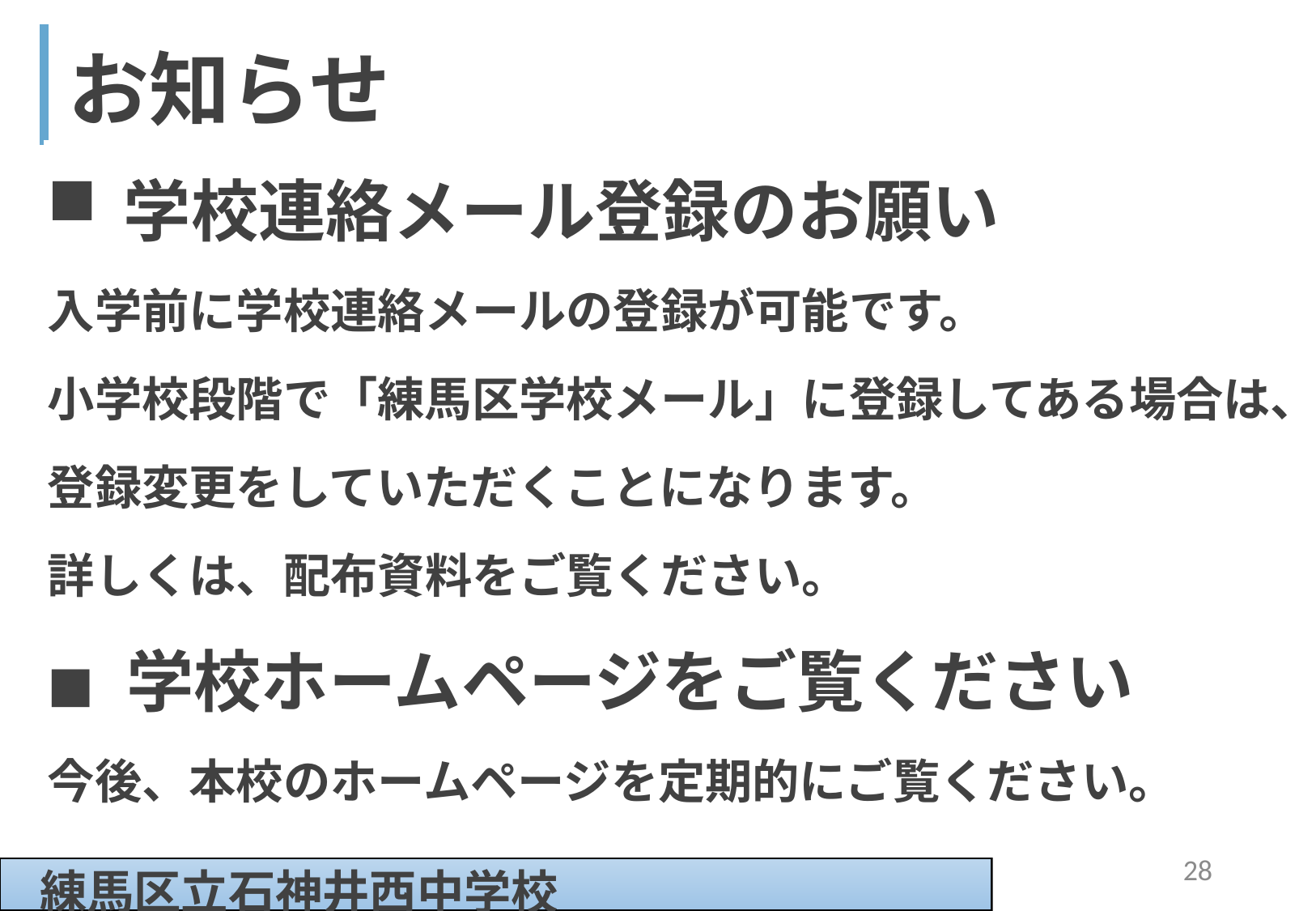

| お知らせ |
| --- |
|  |
学校連絡メール登録のお願い
入学前に学校連絡メールの登録が可能です。
小学校段階で「練馬区学校メール」に登録してある場合は、
登録変更をしていただくことになります。
詳しくは、配布資料をご覧ください。
■ 学校ホームページをご覧ください
今後、本校のホームページを定期的にご覧ください。

28